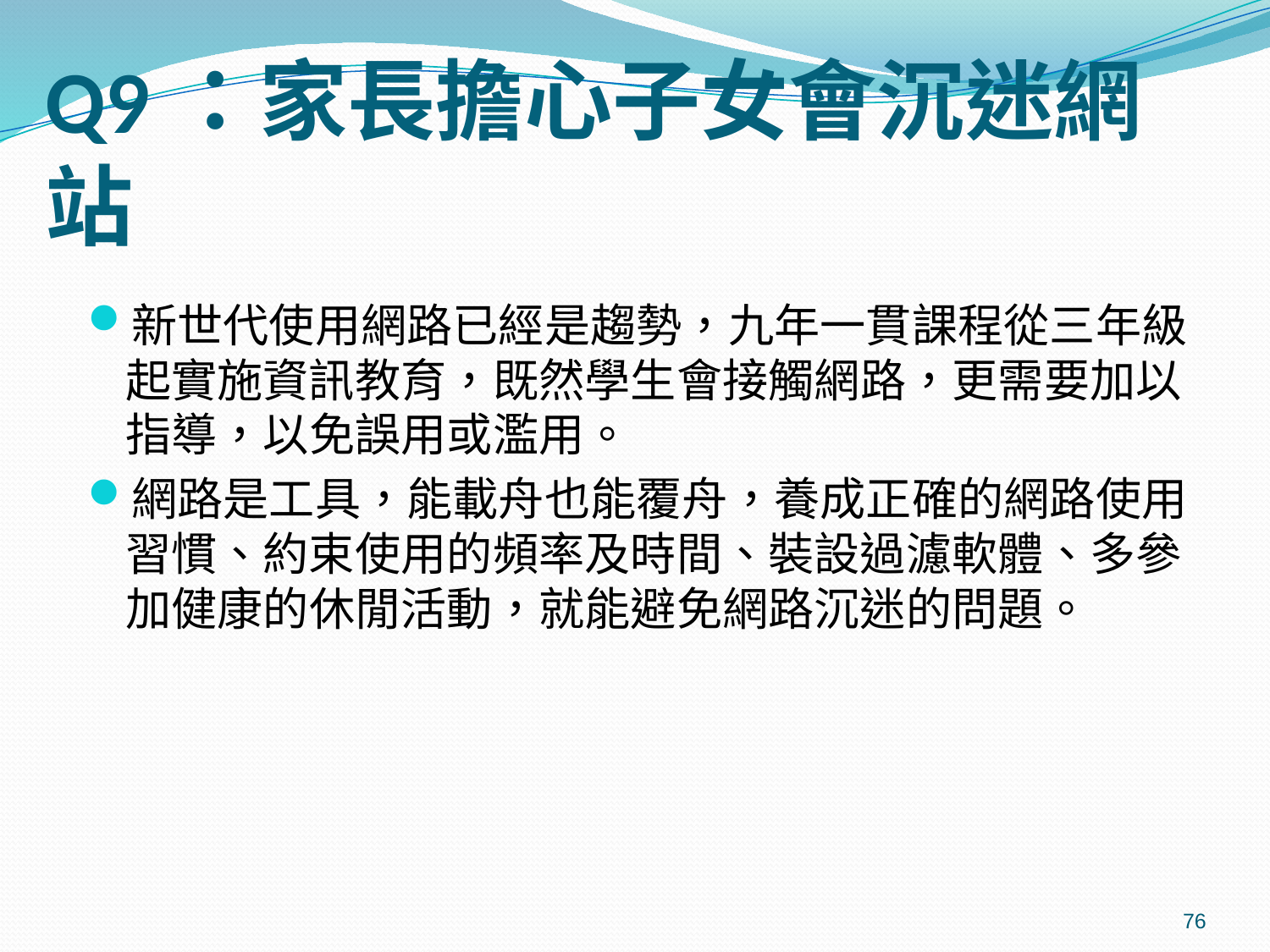

# Q9：家長擔心子女會沉迷網站

新世代使用網路已經是趨勢，九年一貫課程從三年級起實施資訊教育，既然學生會接觸網路，更需要加以指導，以免誤用或濫用。
網路是工具，能載舟也能覆舟，養成正確的網路使用習慣、約束使用的頻率及時間、裝設過濾軟體、多參加健康的休閒活動，就能避免網路沉迷的問題。
76